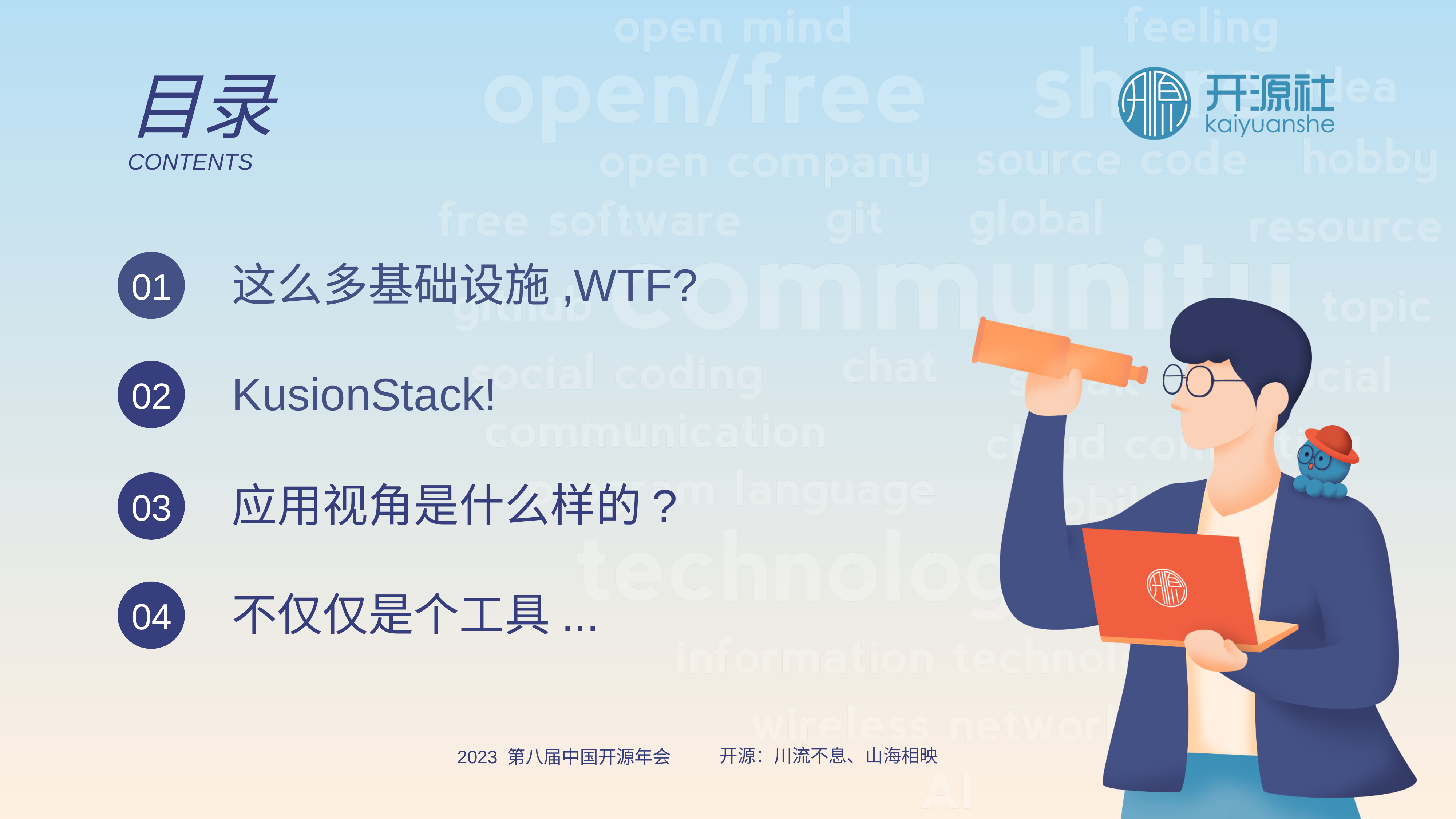

目录
CONTENTS

这么多基础设施,WTF?
01

KusionStack!
02

应用视角是什么样的?
03

不仅仅是个工具...
04